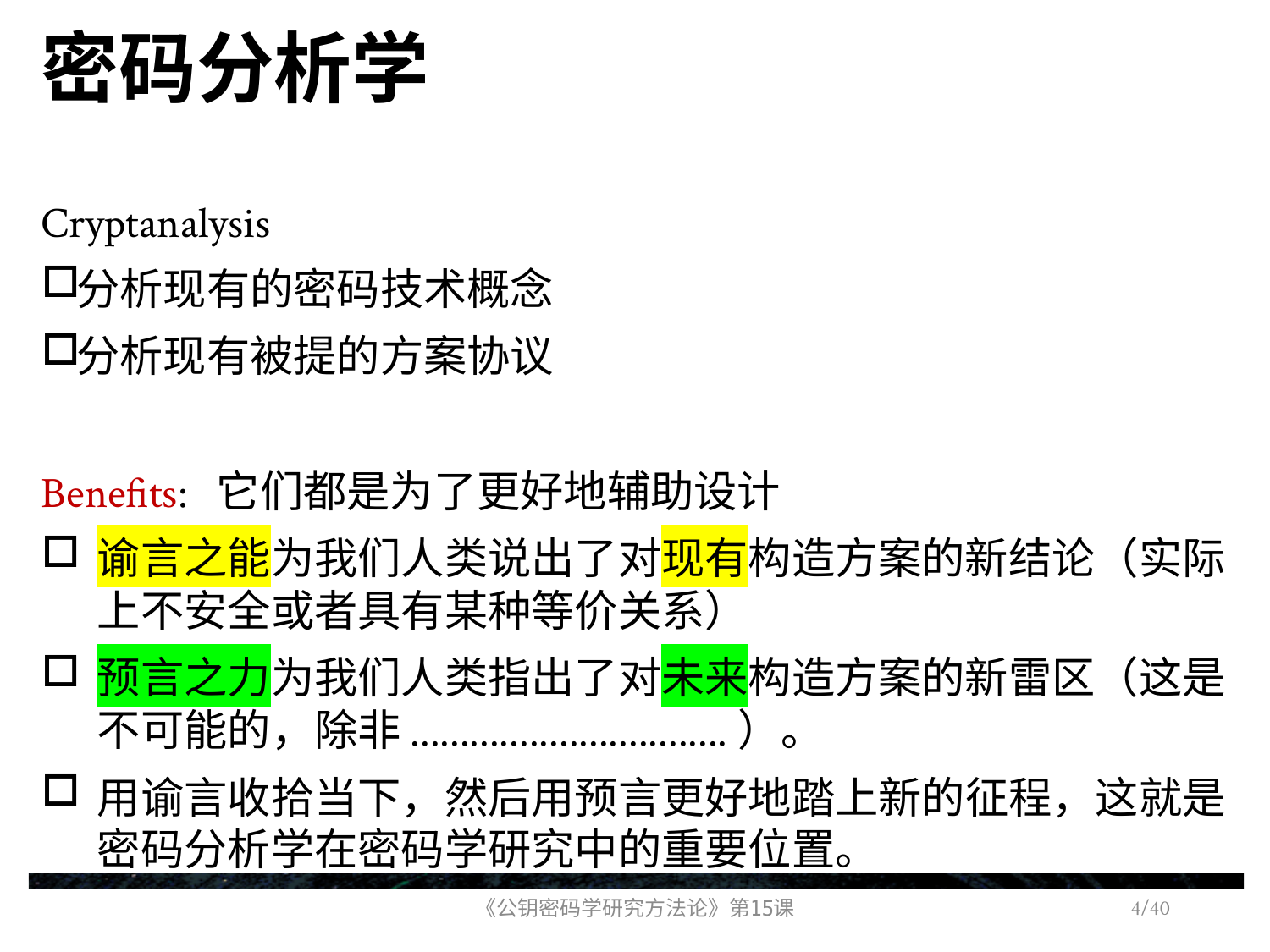

# 密码分析学
Cryptanalysis
分析现有的密码技术概念
分析现有被提的方案协议

Benefits:  它们都是为了更好地辅助设计
谕言之能为我们人类说出了对现有构造方案的新结论（实际上不安全或者具有某种等价关系）
预言之力为我们人类指出了对未来构造方案的新雷区（这是不可能的，除非................................）。
用谕言收拾当下，然后用预言更好地踏上新的征程，这就是密码分析学在密码学研究中的重要位置。
《公钥密码学研究方法论》第15课
4/40